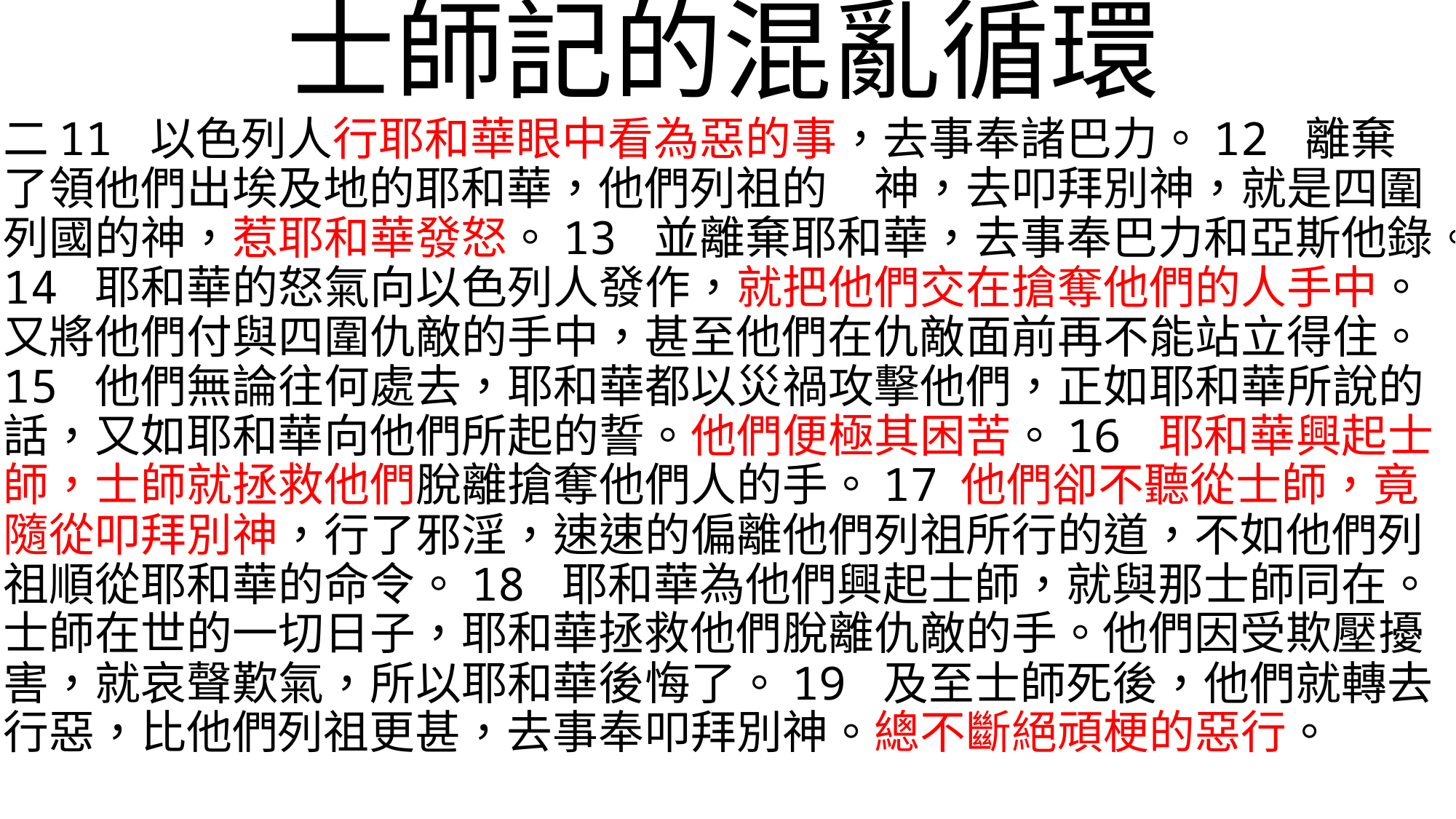

# 士師記的混亂循環
二11 以色列人行耶和華眼中看為惡的事，去事奉諸巴力。12 離棄了領他們出埃及地的耶和華，他們列祖的　神，去叩拜別神，就是四圍列國的神，惹耶和華發怒。13 並離棄耶和華，去事奉巴力和亞斯他錄。14 耶和華的怒氣向以色列人發作，就把他們交在搶奪他們的人手中。又將他們付與四圍仇敵的手中，甚至他們在仇敵面前再不能站立得住。15 他們無論往何處去，耶和華都以災禍攻擊他們，正如耶和華所說的話，又如耶和華向他們所起的誓。他們便極其困苦。16 耶和華興起士師，士師就拯救他們脫離搶奪他們人的手。17 他們卻不聽從士師，竟隨從叩拜別神，行了邪淫，速速的偏離他們列祖所行的道，不如他們列祖順從耶和華的命令。18 耶和華為他們興起士師，就與那士師同在。士師在世的一切日子，耶和華拯救他們脫離仇敵的手。他們因受欺壓擾害，就哀聲歎氣，所以耶和華後悔了。19 及至士師死後，他們就轉去行惡，比他們列祖更甚，去事奉叩拜別神。總不斷絕頑梗的惡行。